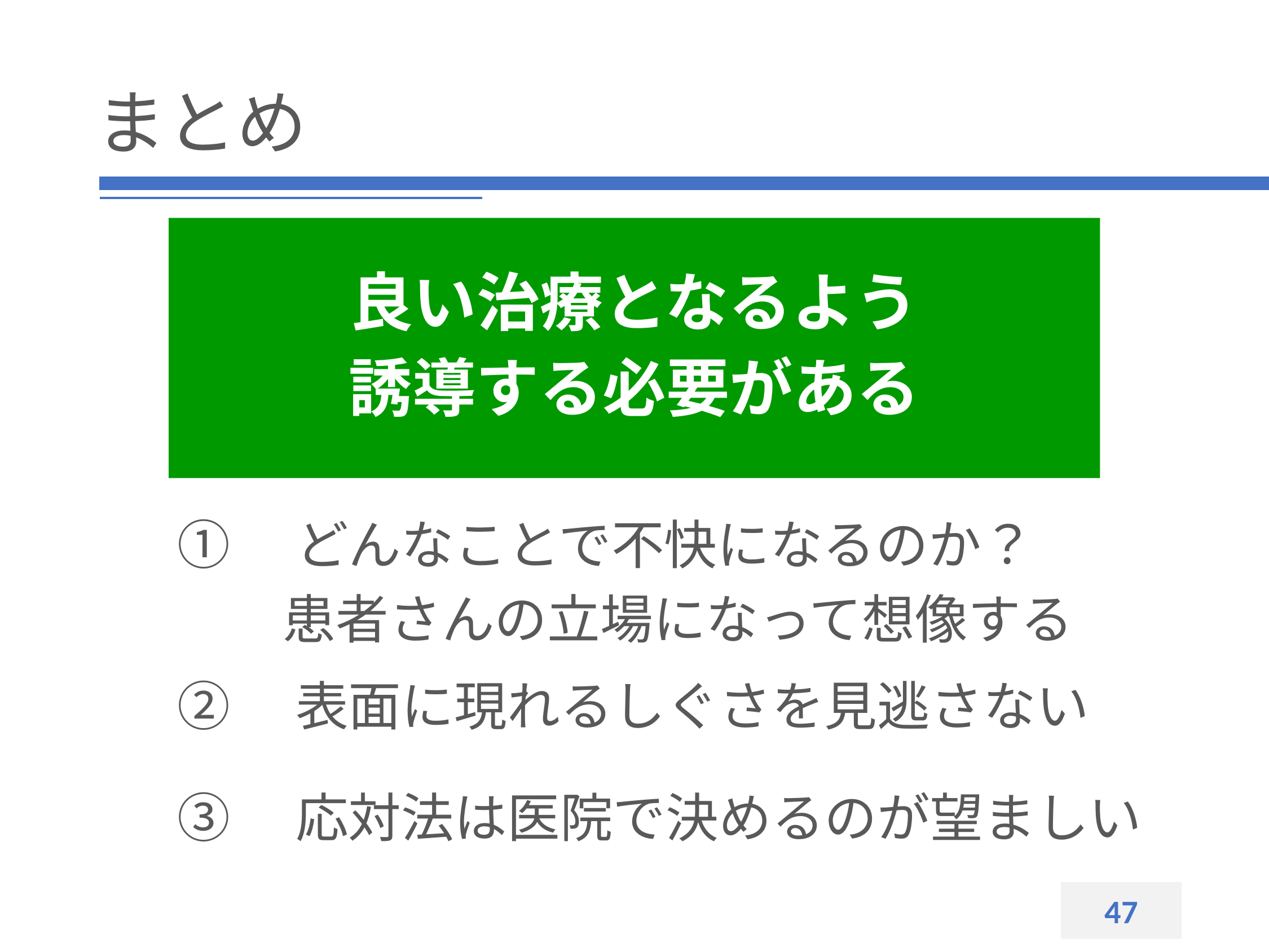

# まとめ
良い治療となるよう
誘導する必要がある
①　どんなことで不快になるのか？
　　患者さんの立場になって想像する
②　表面に現れるしぐさを見逃さない
③　応対法は医院で決めるのが望ましい
47